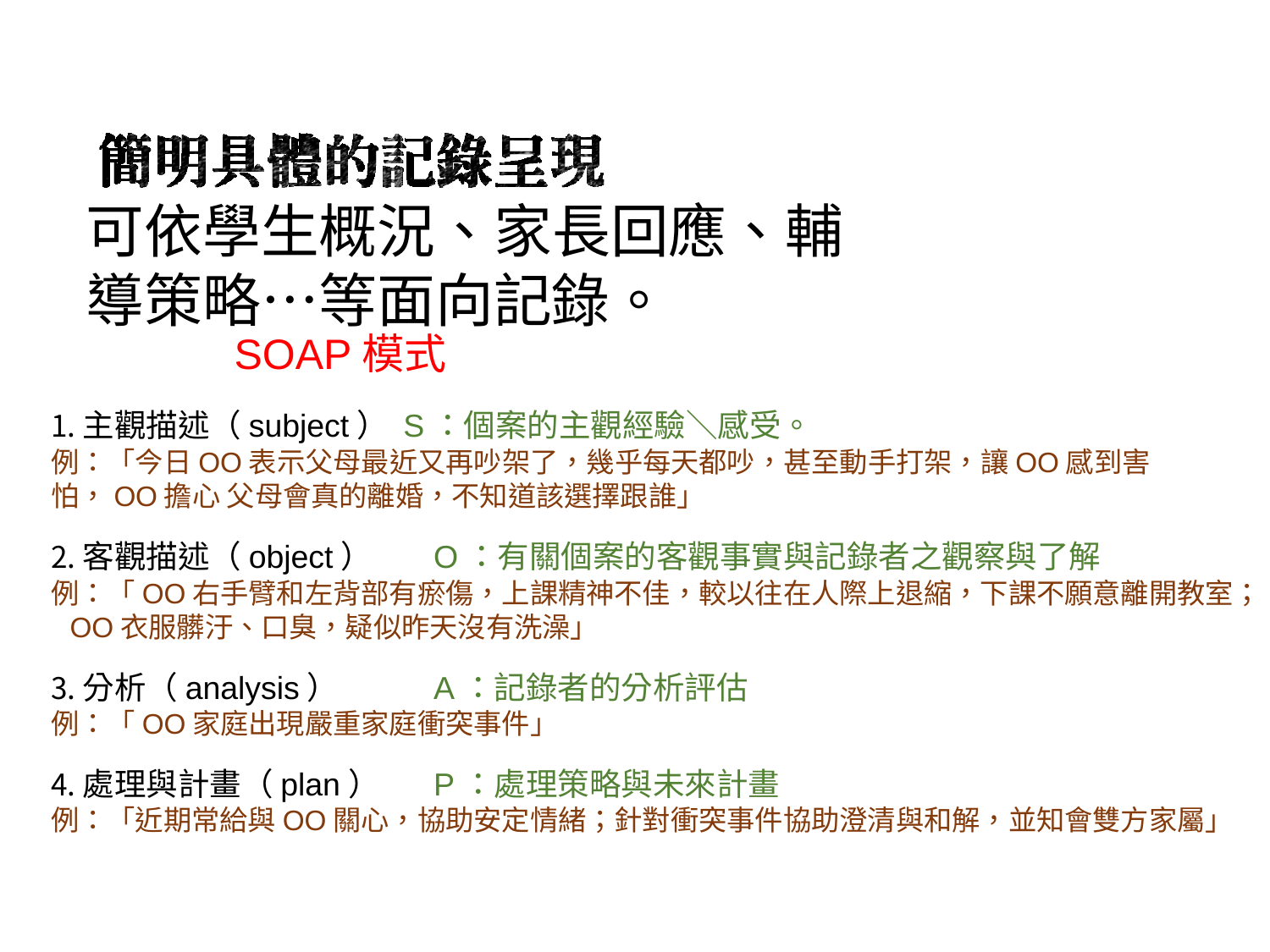

# 可依學生概況、家長回應、輔導策略…等面向記錄。
SOAP模式
主觀描述（subject） S：個案的主觀經驗＼感受。
例：「今日OO表示父母最近又再吵架了，幾乎每天都吵，甚至動手打架，讓OO感到害怕，OO擔心 父母會真的離婚，不知道該選擇跟誰」

客觀描述（object）	O：有關個案的客觀事實與記錄者之觀察與了解
例：「OO右手臂和左背部有瘀傷，上課精神不佳，較以往在人際上退縮，下課不願意離開教室；  OO衣服髒汙、口臭，疑似昨天沒有洗澡」

分析（analysis）	A：記錄者的分析評估
例：「OO家庭出現嚴重家庭衝突事件」

處理與計畫（plan）	P：處理策略與未來計畫
例：「近期常給與OO關心，協助安定情緒；針對衝突事件協助澄清與和解，並知會雙方家屬」